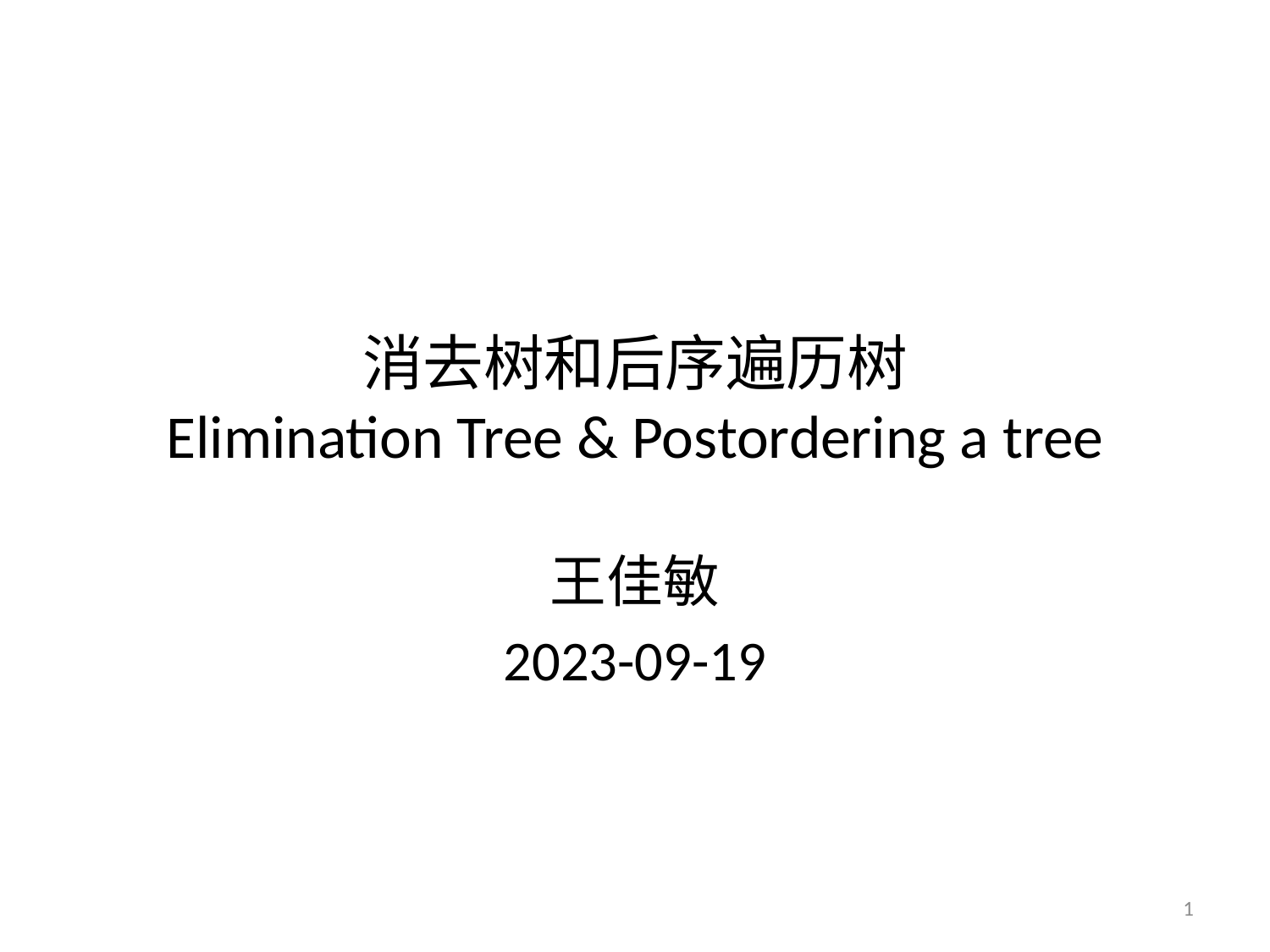

# 消去树和后序遍历树 Elimination Tree & Postordering a tree
王佳敏
2023-09-19
1